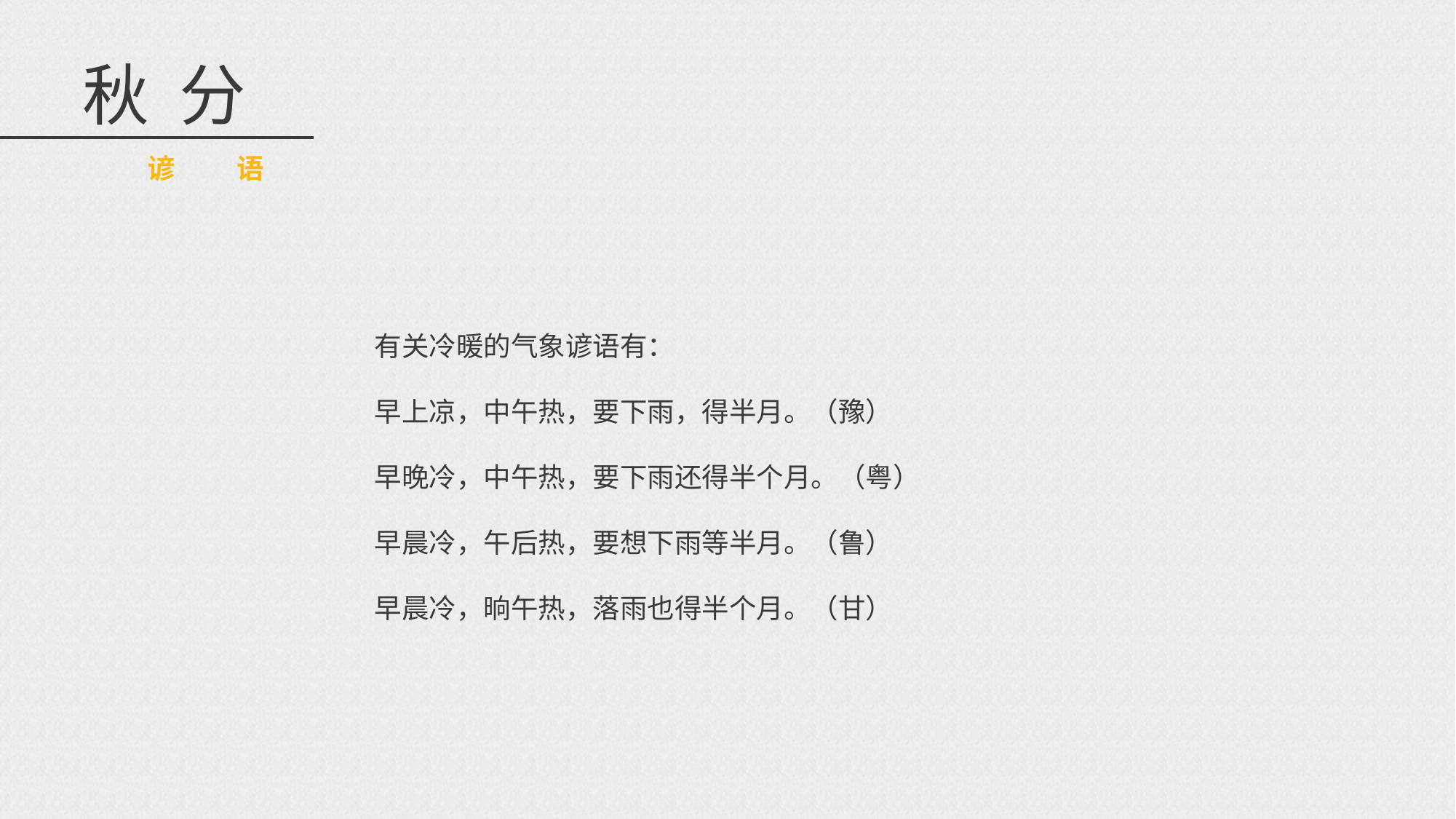

秋  分
谚          语
有关冷暖的气象谚语有：
早上凉，中午热，要下雨，得半月。（豫）
早晚冷，中午热，要下雨还得半个月。（粤）
早晨冷，午后热，要想下雨等半月。（鲁）
早晨冷，晌午热，落雨也得半个月。（甘）